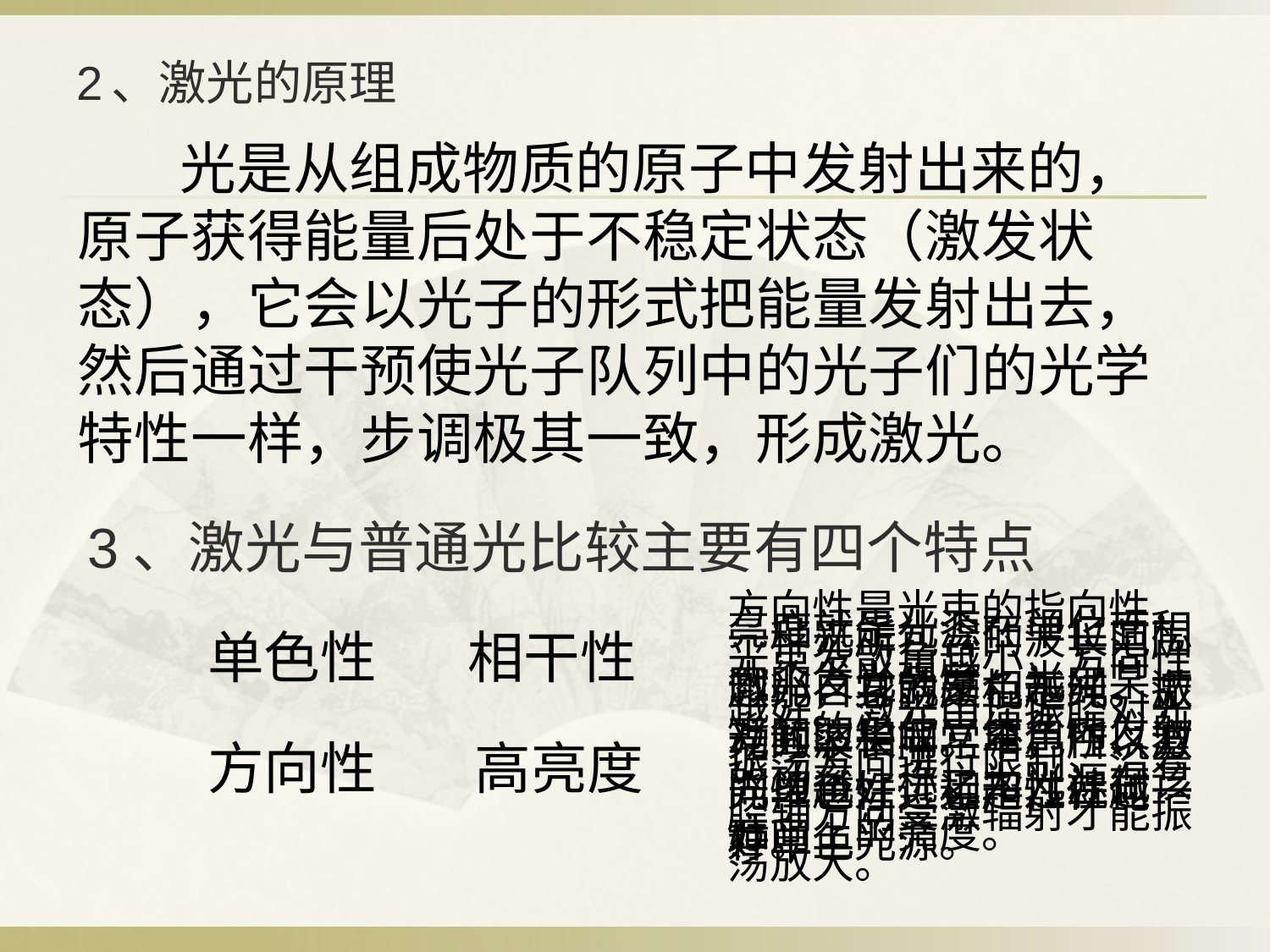

# 2、激光的原理
  光是从组成物质的原子中发射出来的，原子获得能量后处于不稳定状态（激发状态），它会以光子的形式把能量发射出去，然后通过干预使光子队列中的光子们的光学特性一样，步调极其一致，形成激光。
3、激光与普通光比较主要有四个特点
方向性是光束的指向性，光束发散角越小，方向性越好。激光由谐振腔对光振荡方向进行限制，沿着腔轴方向受激辐射才能振荡放大。
亮度就是光源在单位面积内的发光强度，光向某一方向的单位立体角内发射的功率，称之为光源在该方向上的亮度。
一种光所包含的波长范围越小，它的颜色越纯。激光的波长非常窄，所以激光单色性远远超过任何一种单色光源。
单色性
相干性

激光自身就是相干光，振动频率相同。单色性、方向性越好，相干性就越好。
方向性

高亮度